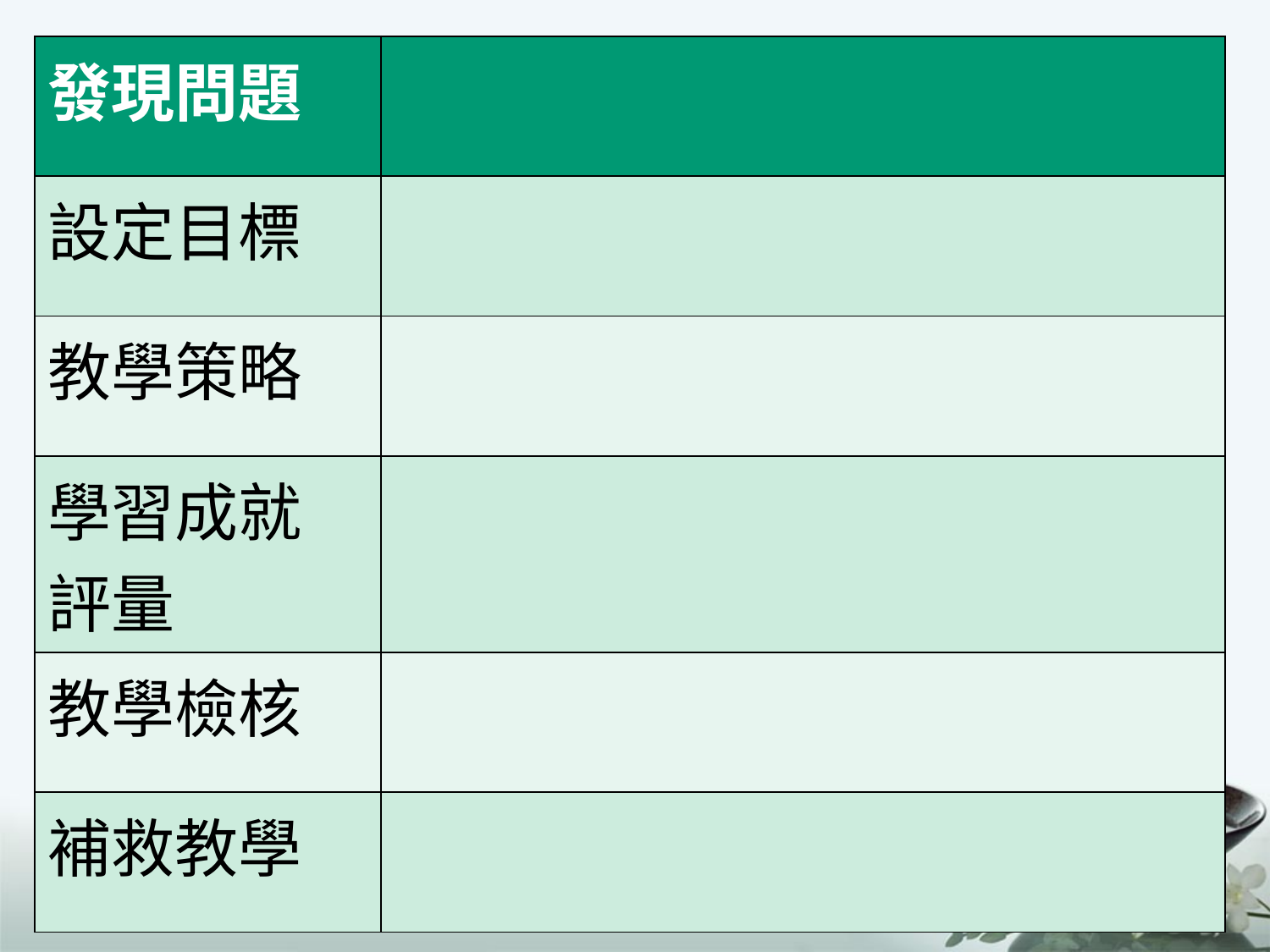

| 發現問題 |  |
| --- | --- |
| 設定目標 |  |
| 教學策略 |  |
| 學習成就 評量 |  |
| 教學檢核 |  |
| 補救教學 |  |